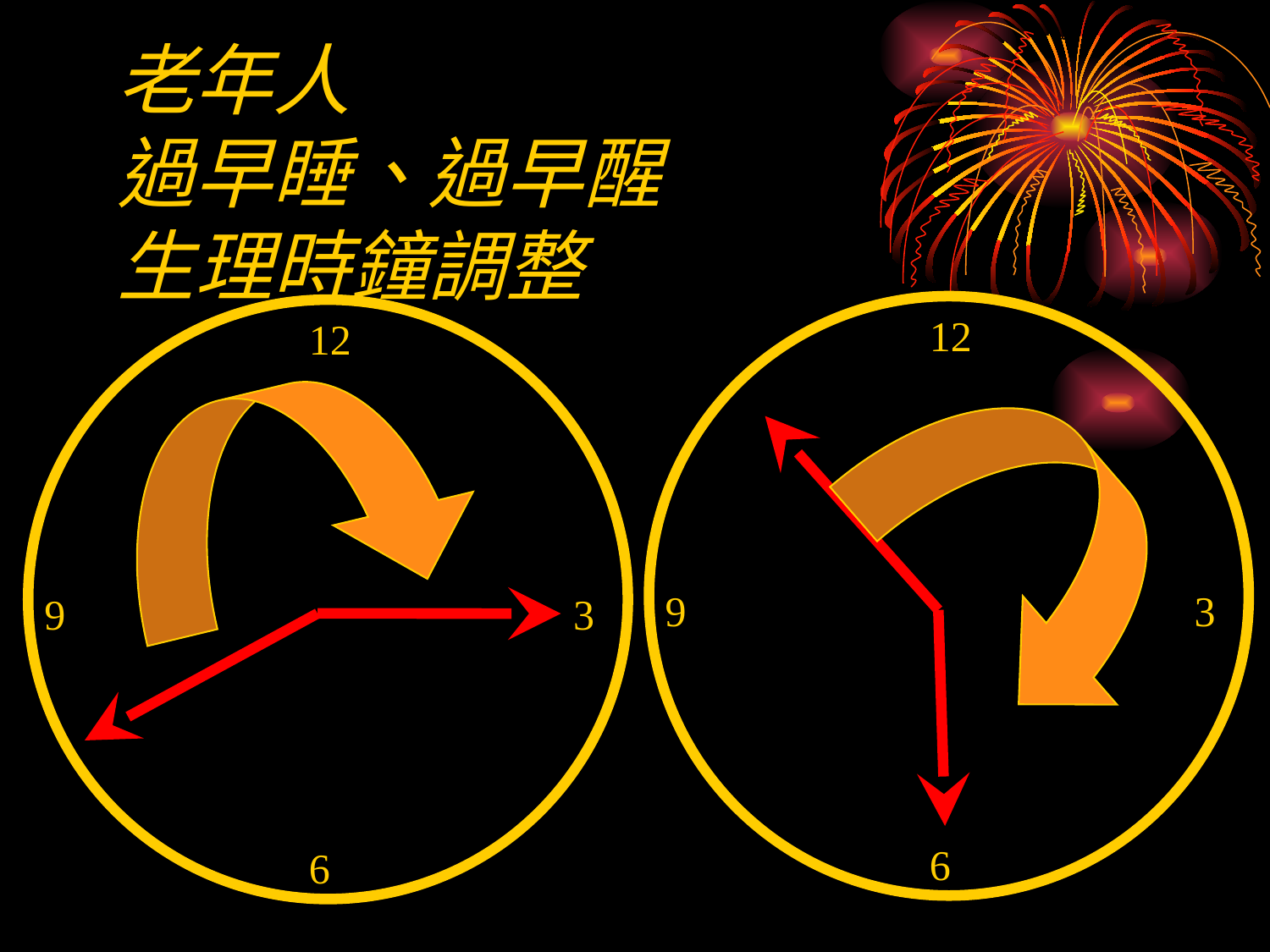

# 老年人 過早睡、過早醒 生理時鐘調整

12

9
3

6
12

9
3

6